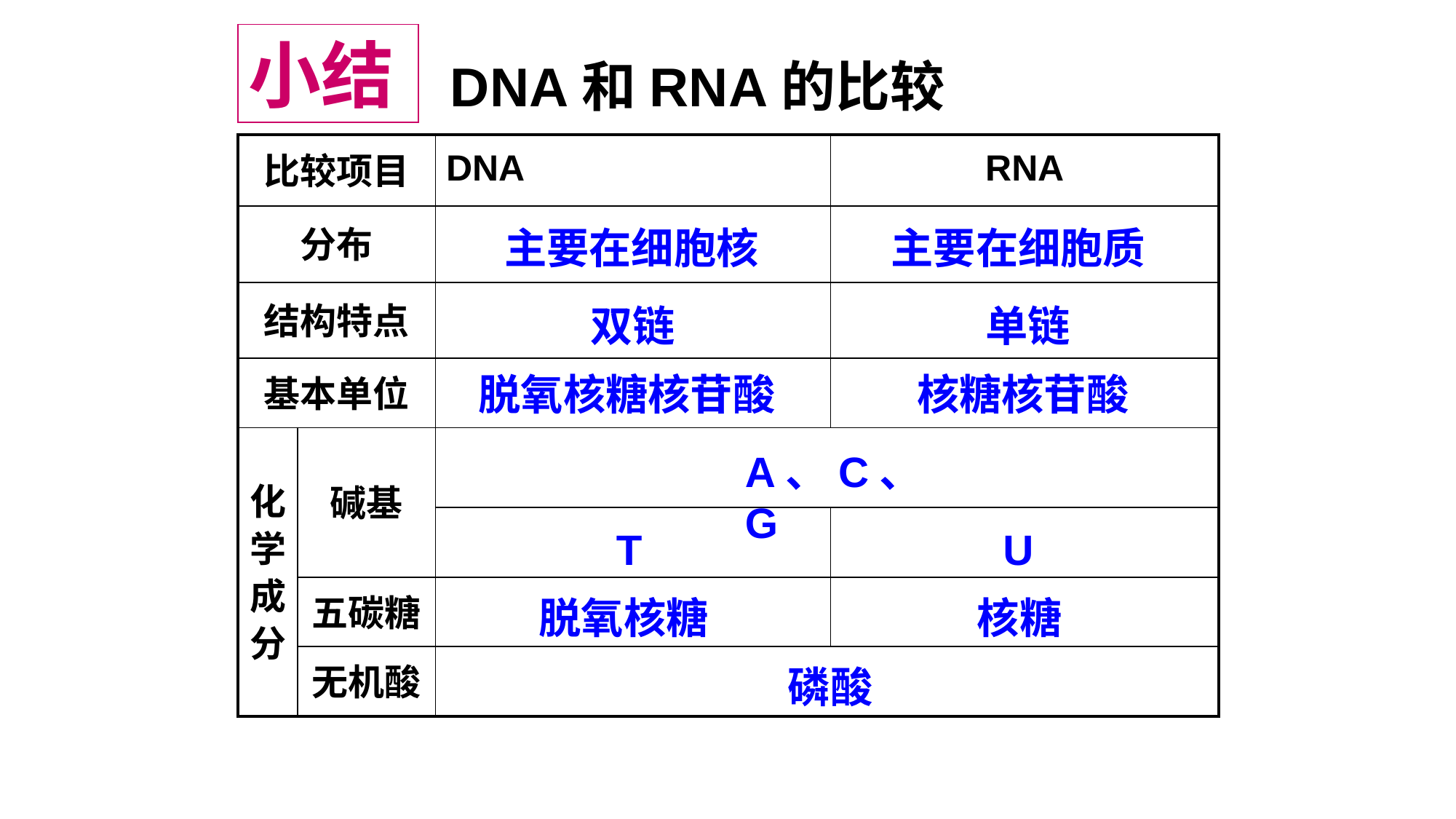

小结
DNA和RNA的比较
| 比较项目 |  | DNA | RNA |
| --- | --- | --- | --- |
| 分布 |  |  |  |
| 结构特点 |  |  |  |
| 基本单位 |  |  |  |
| 化学成分 | 碱基 |  |  |
|  |  |  |  |
|  | 五碳糖 |  |  |
|  | 无机酸 |  |  |
主要在细胞核
主要在细胞质
双链
单链
脱氧核糖核苷酸
核糖核苷酸
A、C、G
T
U
脱氧核糖
核糖
磷酸